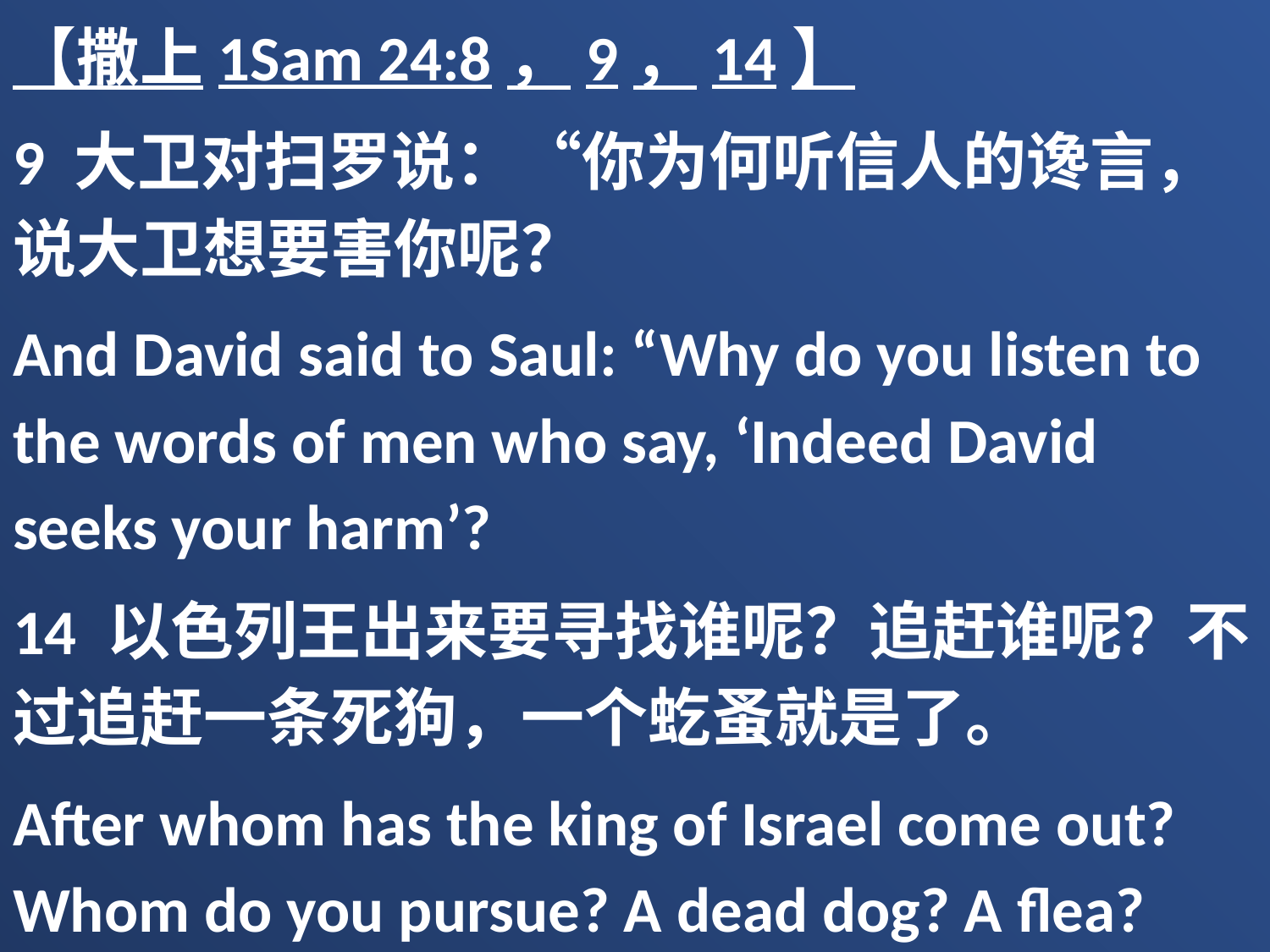

【撒上1Sam 24:8，9，14】
9 大卫对扫罗说：“你为何听信人的谗言，说大卫想要害你呢？
And David said to Saul: “Why do you listen to the words of men who say, ‘Indeed David seeks your harm’?
14 以色列王出来要寻找谁呢？追赶谁呢？不过追赶一条死狗，一个虼蚤就是了。
After whom has the king of Israel come out? Whom do you pursue? A dead dog? A flea?